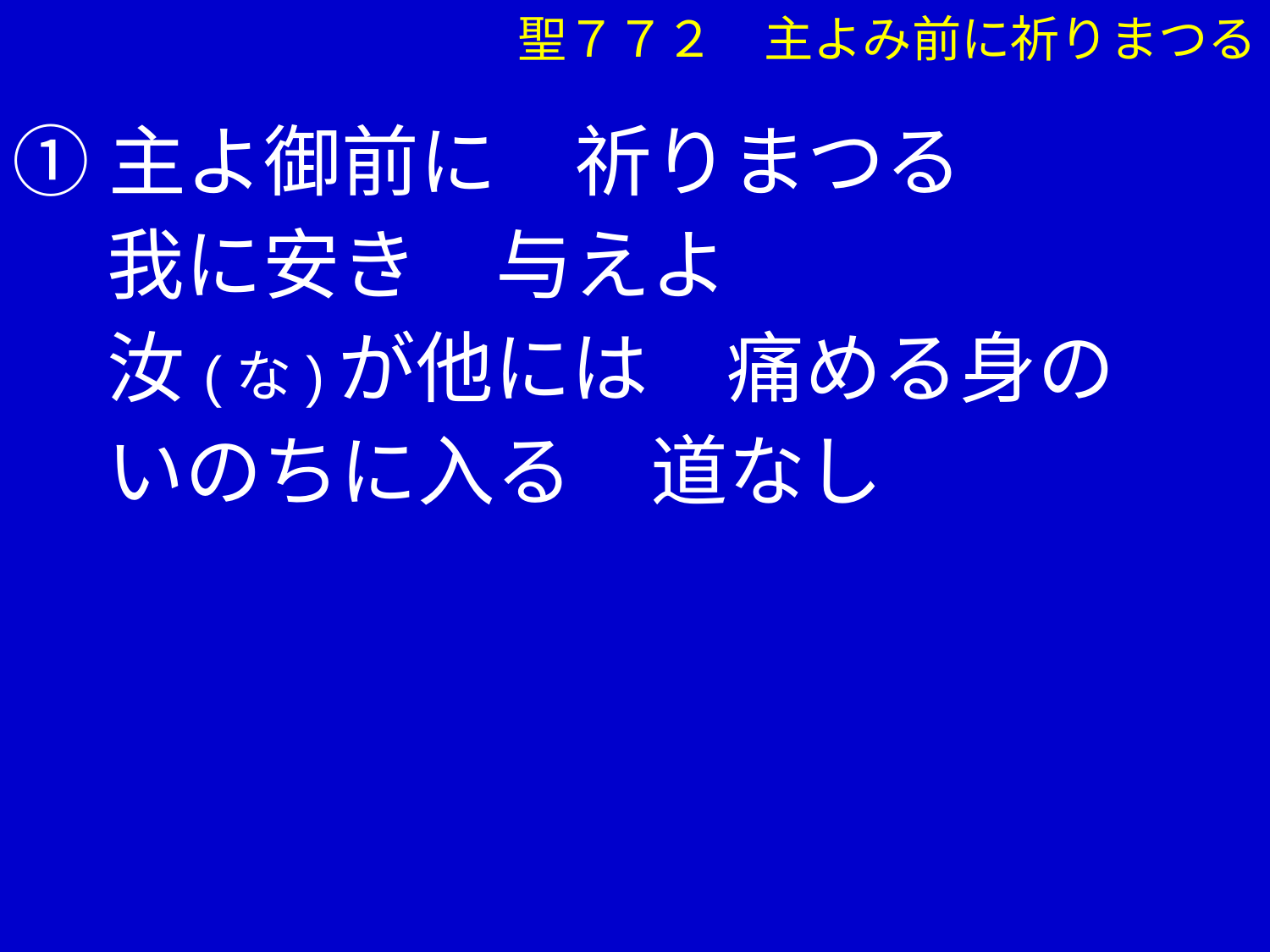

聖７７２　主よみ前に祈りまつる
①主よ御前に　祈りまつる
　 我に安き　与えよ
　 汝(な)が他には　痛める身の
　 いのちに入る　道なし